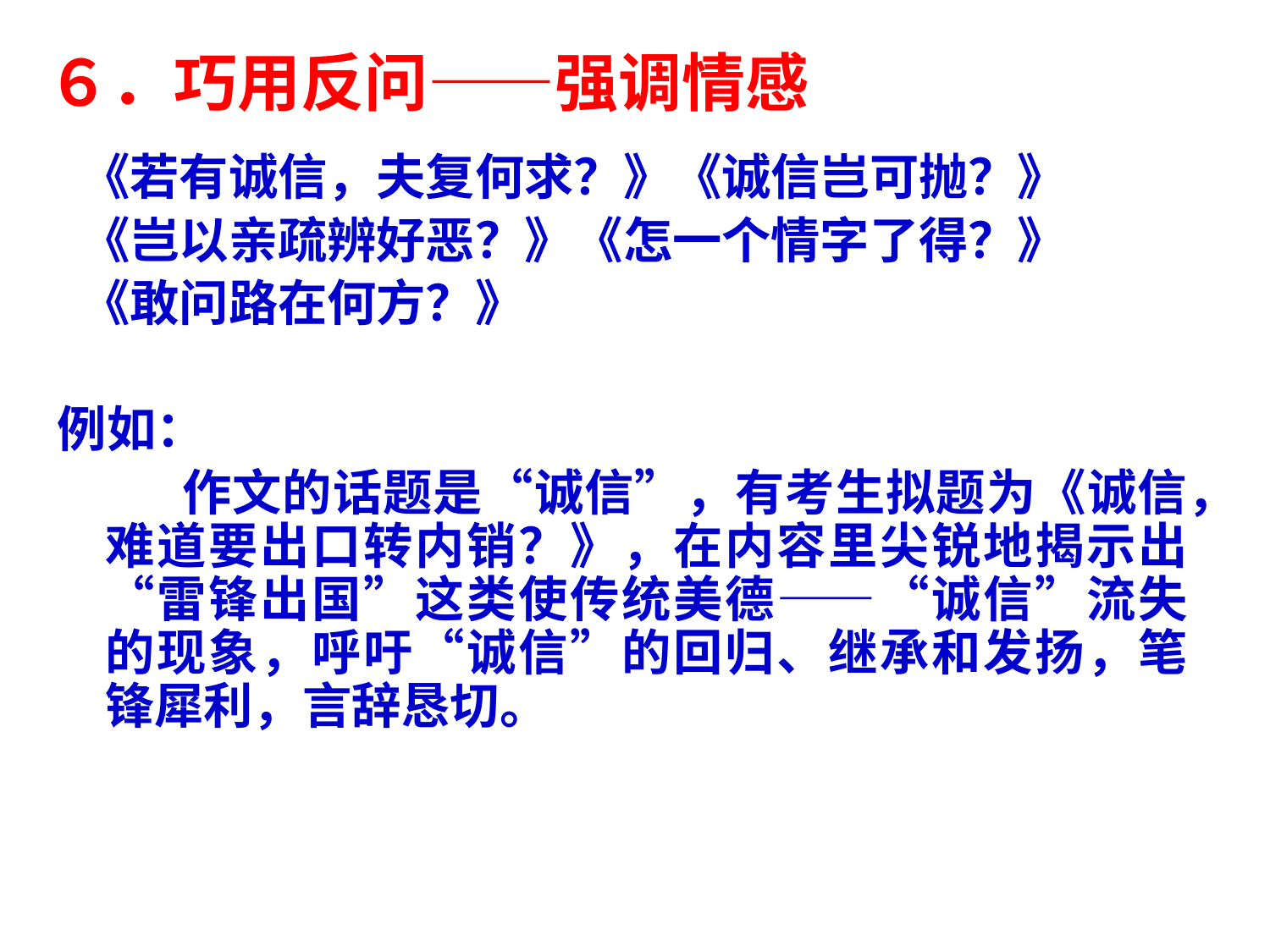

６．巧用反问——强调情感
 《若有诚信，夫复何求？》《诚信岂可抛？》
 《岂以亲疏辨好恶？》《怎一个情字了得？》
 《敢问路在何方？》

例如：
　　  作文的话题是“诚信”，有考生拟题为《诚信，难道要出口转内销？》，在内容里尖锐地揭示出“雷锋出国”这类使传统美德——“诚信”流失的现象，呼吁“诚信”的回归、继承和发扬，笔锋犀利，言辞恳切。